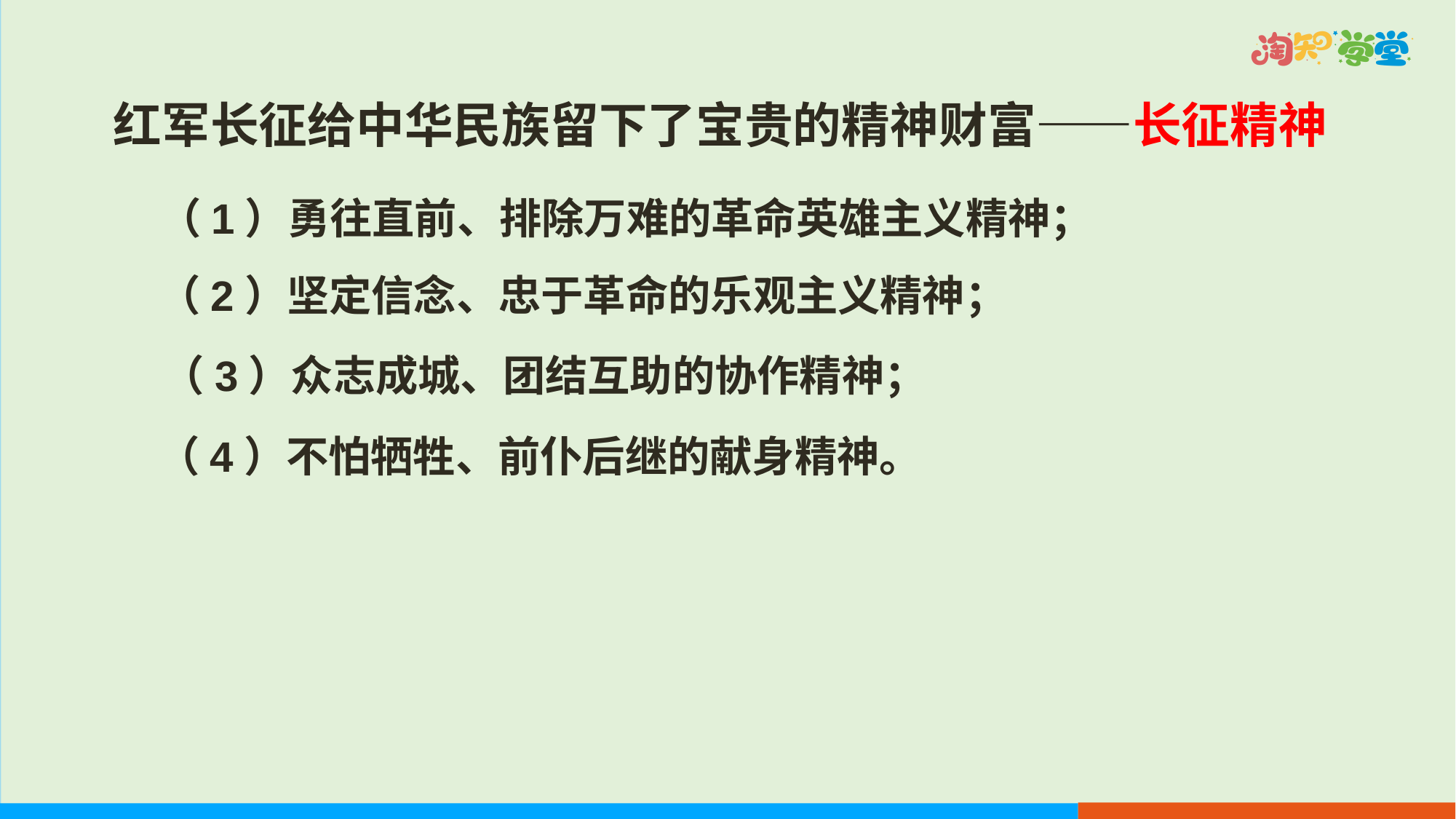

红军长征给中华民族留下了宝贵的精神财富——长征精神

（1）勇往直前、排除万难的革命英雄主义精神；
（2）坚定信念、忠于革命的乐观主义精神；
（3）众志成城、团结互助的协作精神；
（4）不怕牺牲、前仆后继的献身精神。